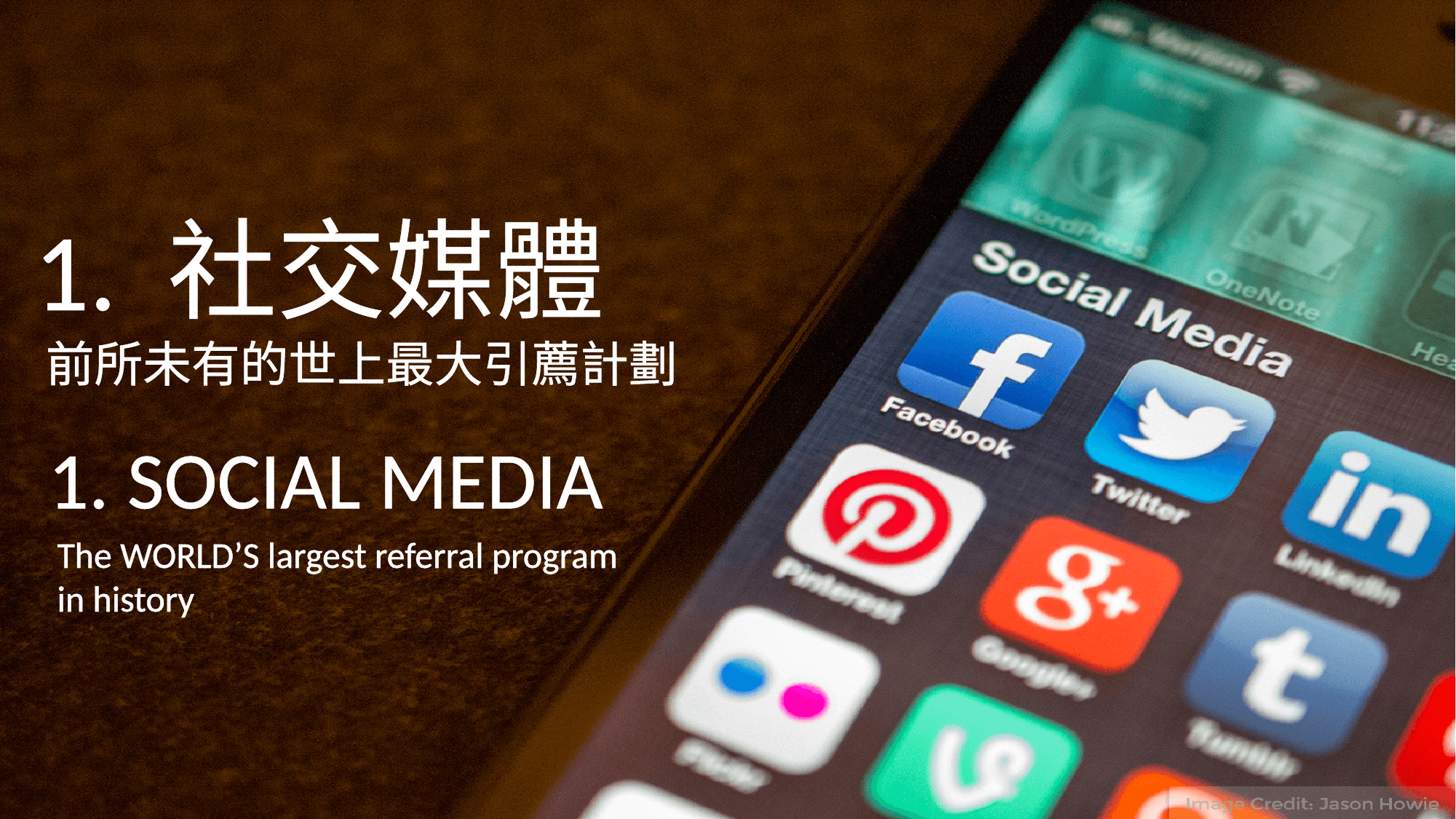

1. 社交媒體
前所未有的世上最大引薦計劃
1. Social Media
The WORLD’S largest referral program
in history